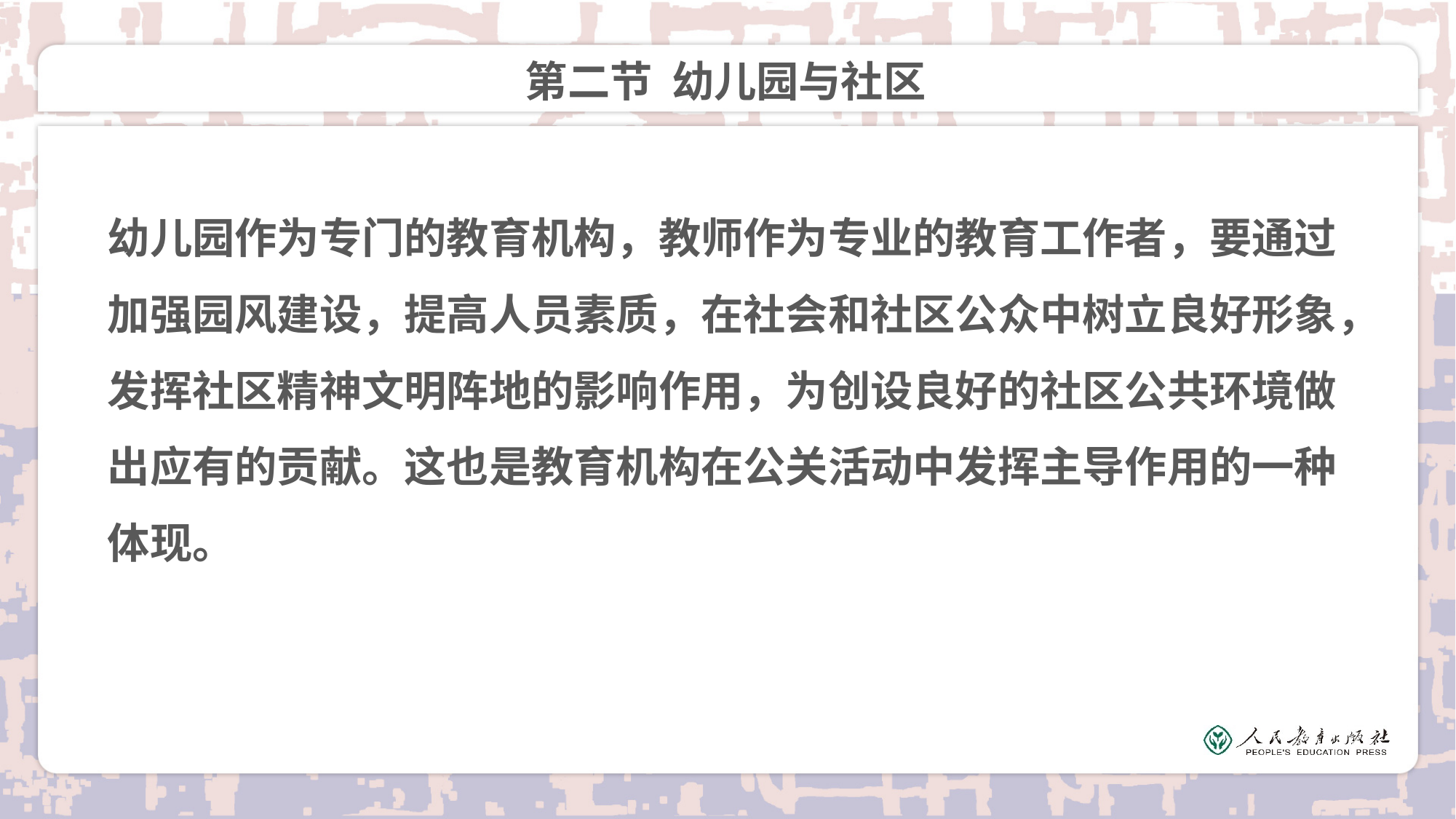

# 第二节  幼儿园与社区
幼儿园作为专门的教育机构，教师作为专业的教育工作者，要通过加强园风建设，提高人员素质，在社会和社区公众中树立良好形象，发挥社区精神文明阵地的影响作用，为创设良好的社区公共环境做出应有的贡献。这也是教育机构在公关活动中发挥主导作用的一种体现。